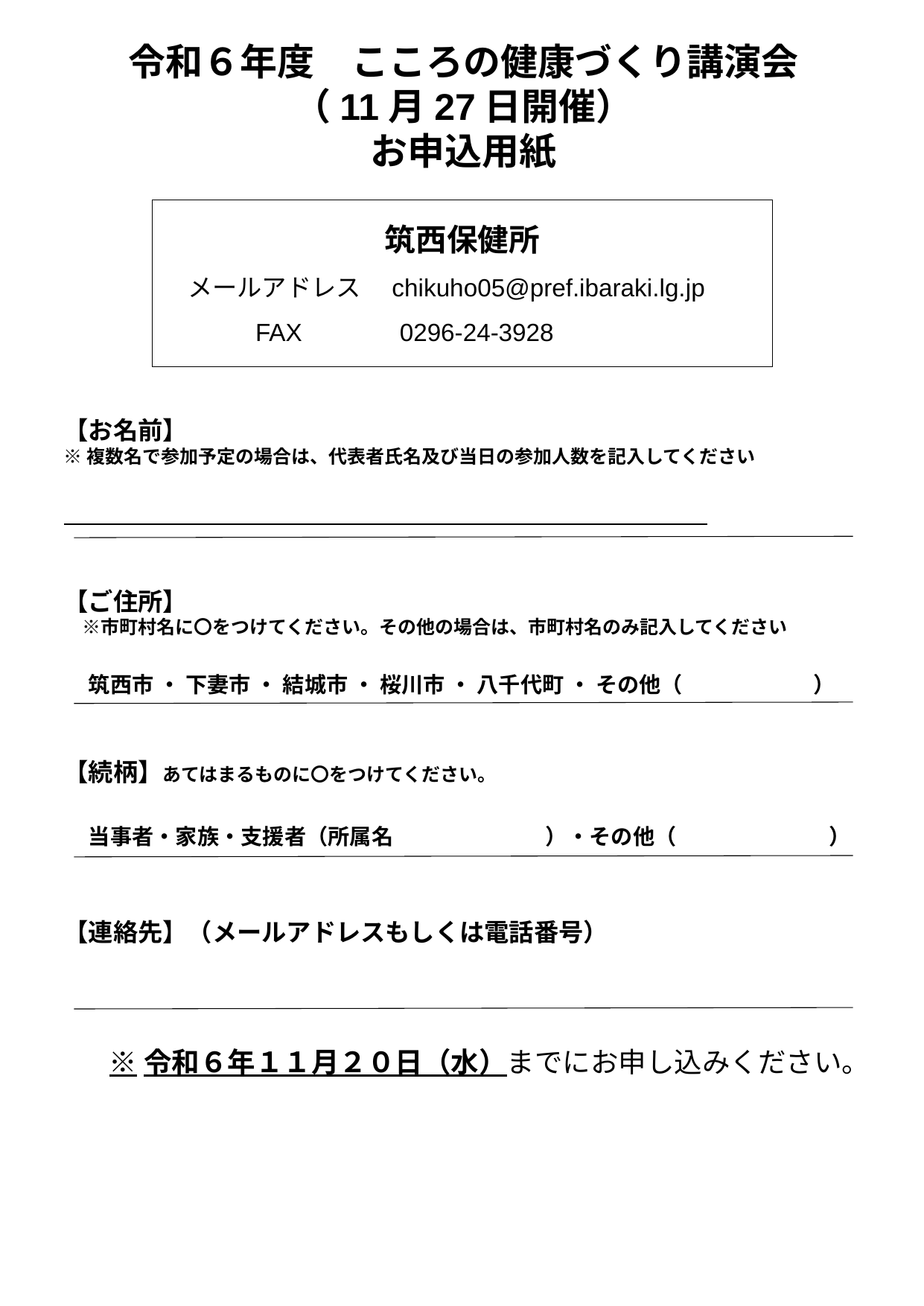

令和６年度　こころの健康づくり講演会
（11月27日開催）
お申込用紙

筑西保健所

　メールアドレス　chikuho05@pref.ibaraki.lg.jp

　　　　FAX　　　  0296-24-3928

【お名前】
※複数名で参加予定の場合は、代表者氏名及び当日の参加人数を記入してください

【ご住所】
　※市町村名に〇をつけてください。その他の場合は、市町村名のみ記入してください

　筑西市 ・ 下妻市 ・ 結城市 ・ 桜川市 ・ 八千代町 ・ その他（　　　　　　）

【続柄】あてはまるものに〇をつけてください。

　当事者・家族・支援者（所属名　　　　　　　）・その他（　　　　　　　）

【連絡先】（メールアドレスもしくは電話番号）

※令和６年１１月２０日（水）までにお申し込みください。